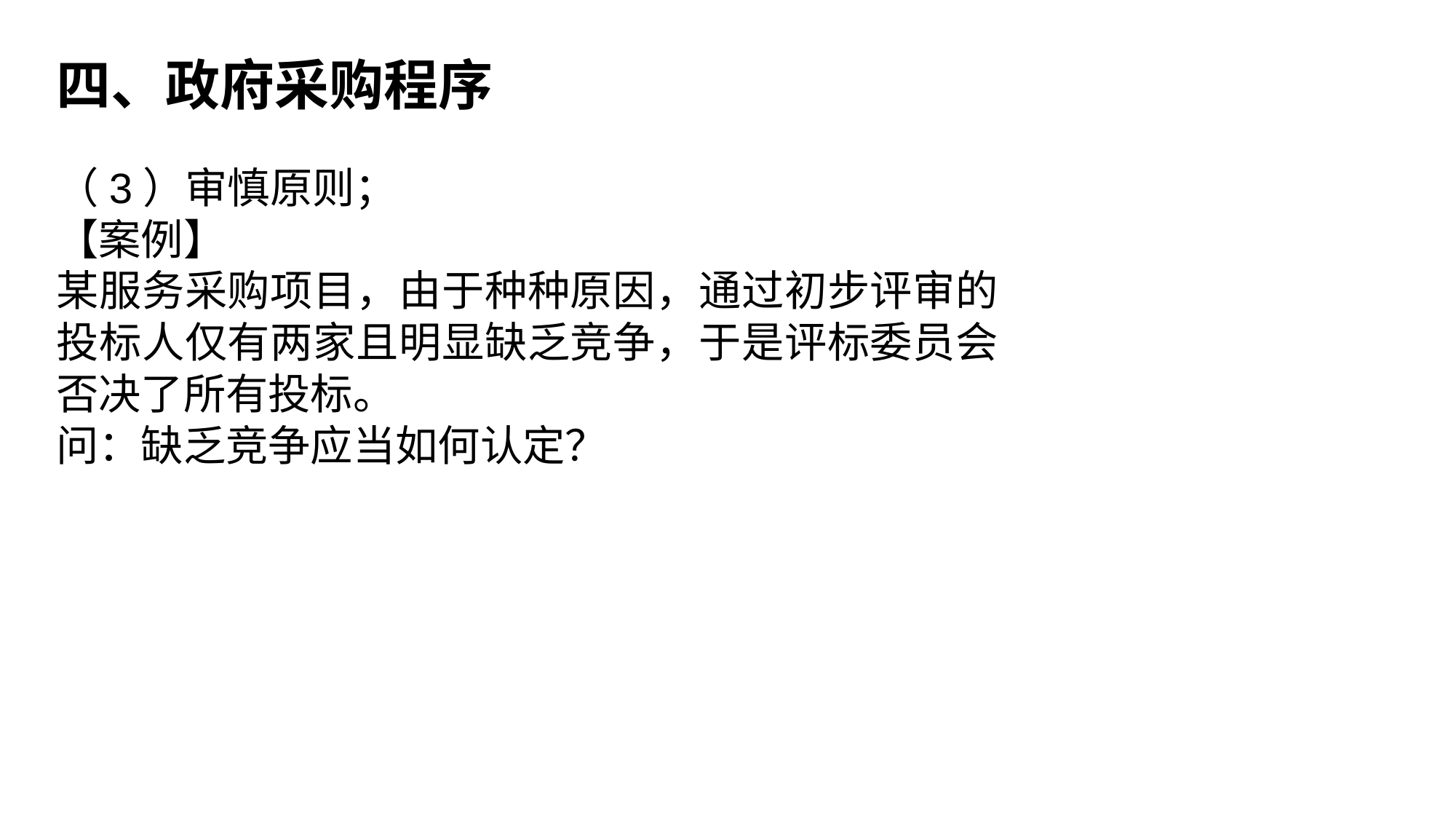

四、政府采购程序
（3）审慎原则；
【案例】
某服务采购项目，由于种种原因，通过初步评审的投标人仅有两家且明显缺乏竞争，于是评标委员会否决了所有投标。
问：缺乏竞争应当如何认定？